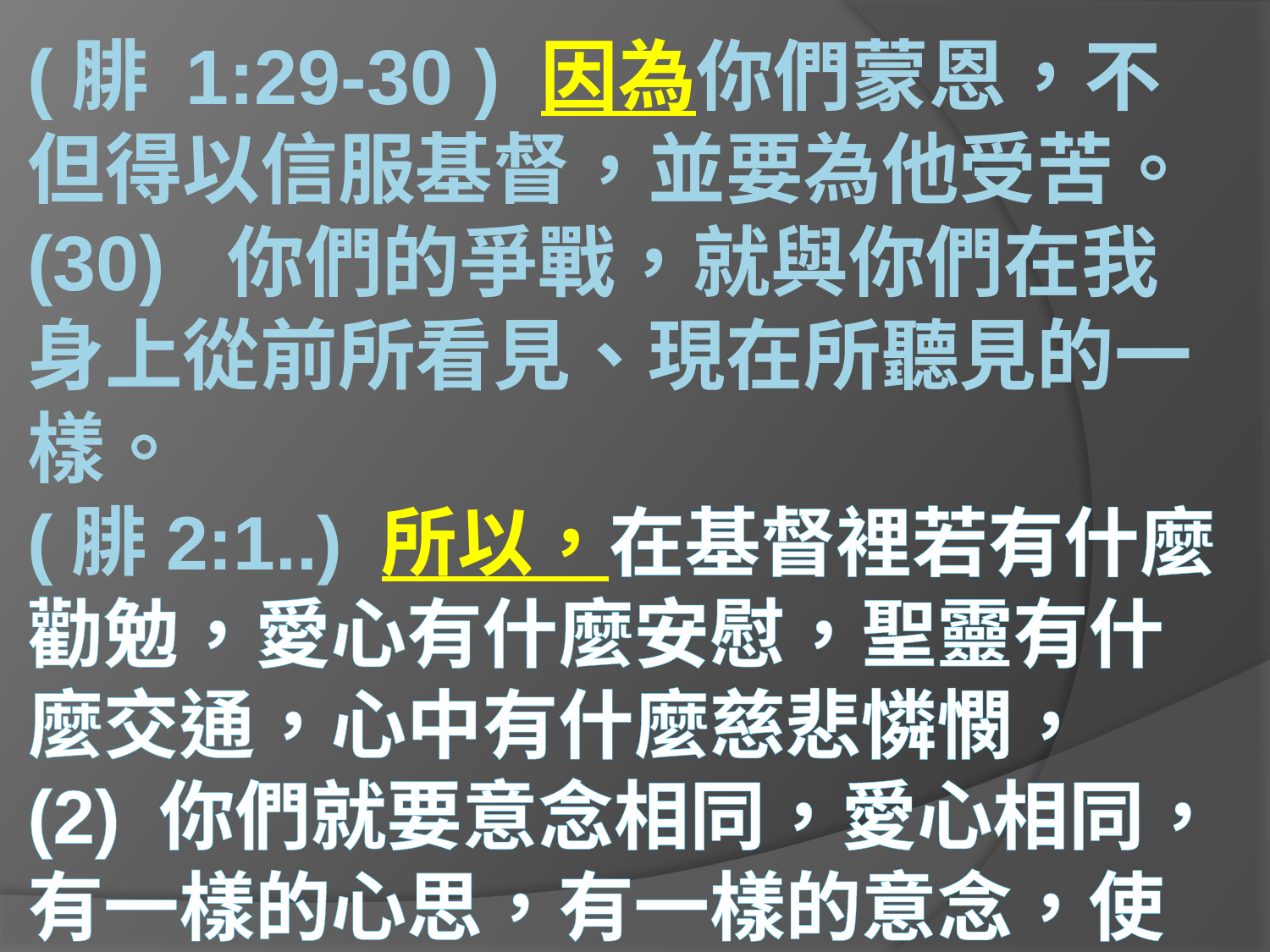

# (腓 1:29-30 ) 因為你們蒙恩，不但得以信服基督，並要為他受苦。  (30)  你們的爭戰，就與你們在我身上從前所看見、現在所聽見的一樣。 (腓2:1..) 所以，在基督裡若有什麼勸勉，愛心有什麼安慰，聖靈有什麼交通，心中有什麼慈悲憐憫，  (2) 你們就要意念相同，愛心相同，有一樣的心思，有一樣的意念，使我的喜樂可以滿足。